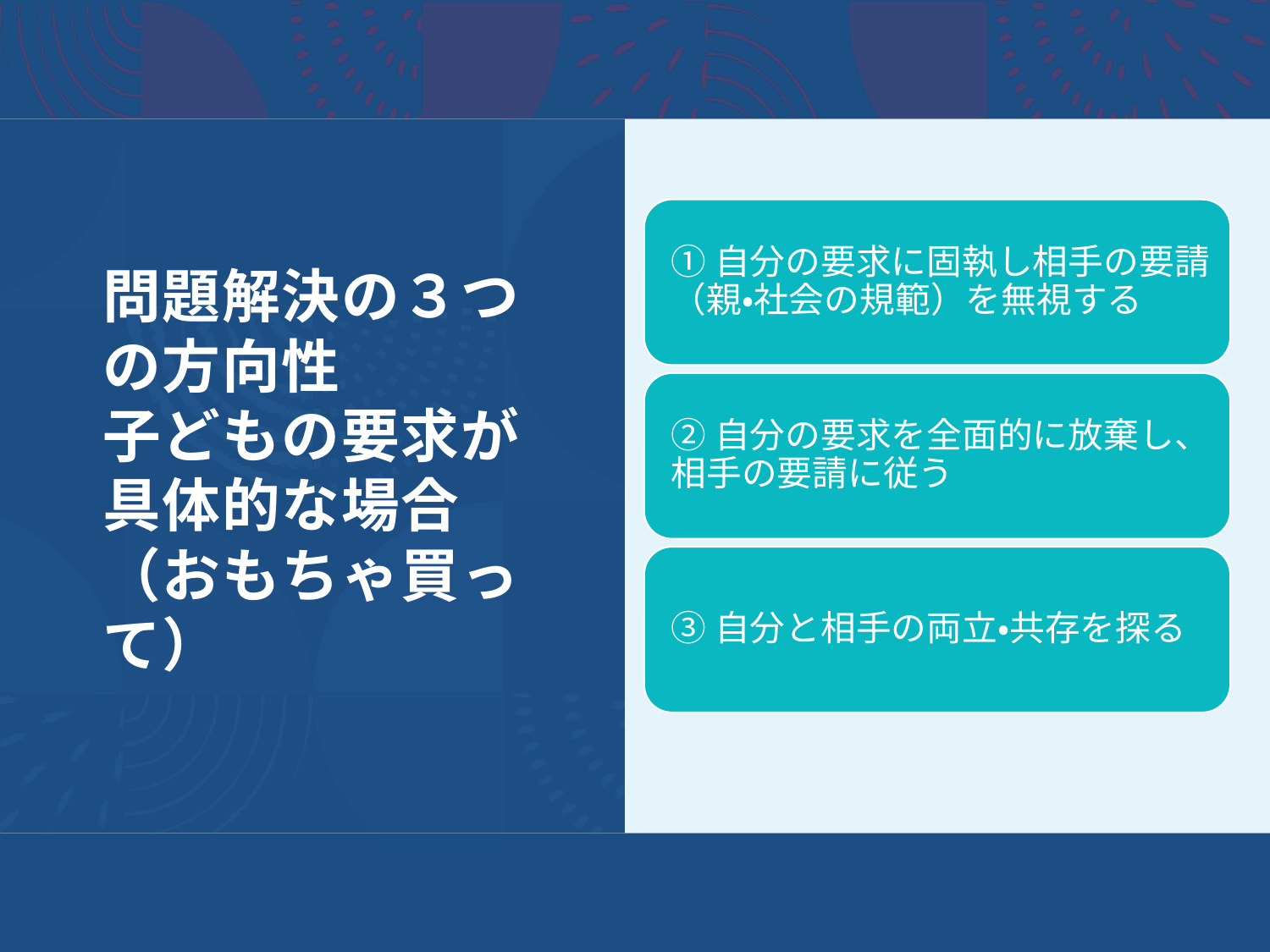

①自分の要求に固執し相手の要請（親・社会の規範）を無視する
②自分の要求を全面的に放棄し、相手の要請に従う
③自分と相手の両立・共存を探る
# 問題解決の３つの方向性 子どもの要求が具体的な場合（おもちゃ買って）